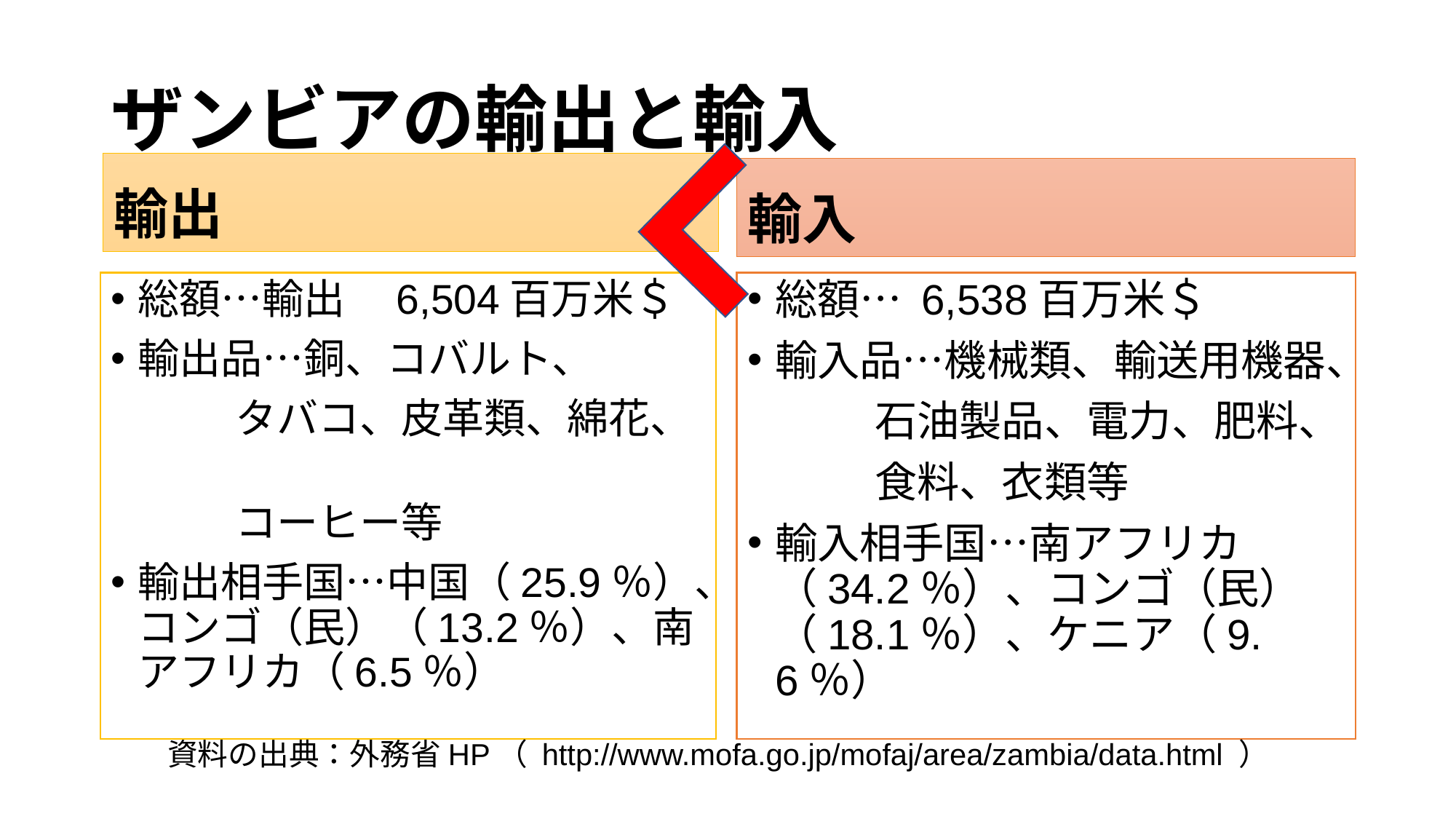

# ザンビアの輸出と輸入
輸出
輸入

総額…輸出　6,504百万米＄
輸出品…銅、コバルト、
　　　タバコ、皮革類、綿花、
　　　コーヒー等
輸出相手国…中国（25.9％）、コンゴ（民）（13.2％）、南アフリカ（6.5％）

総額… 6,538百万米＄
輸入品…機械類、輸送用機器、
　　　石油製品、電力、肥料、
　　　食料、衣類等
輸入相手国…南アフリカ（34.2％）、コンゴ（民）（18.1％）、ケニア（9.6％）
資料の出典：外務省HP（ http://www.mofa.go.jp/mofaj/area/zambia/data.html ）